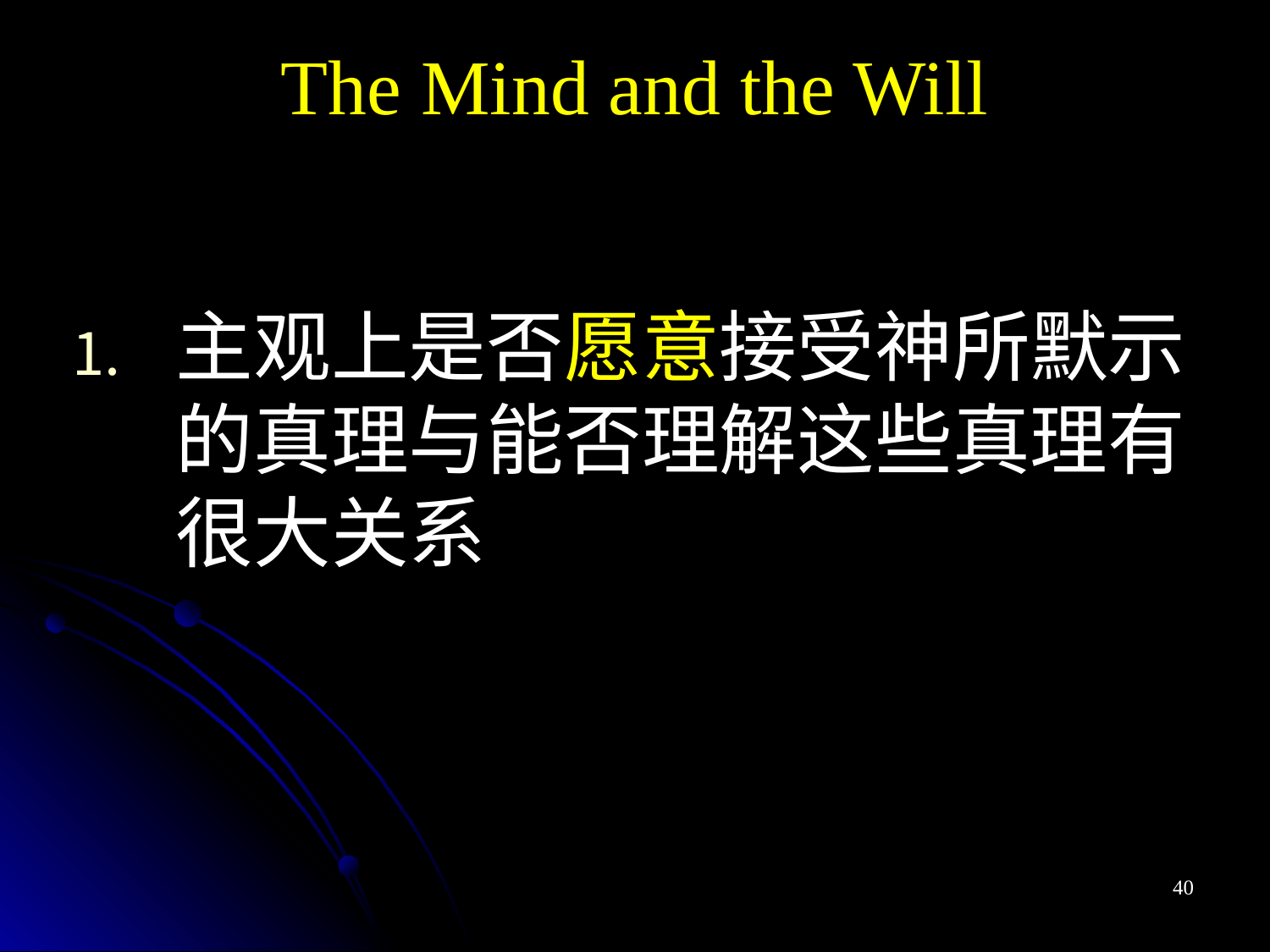

The Mind and the Will
主观上是否愿意接受神所默示的真理与能否理解这些真理有很大关系
40